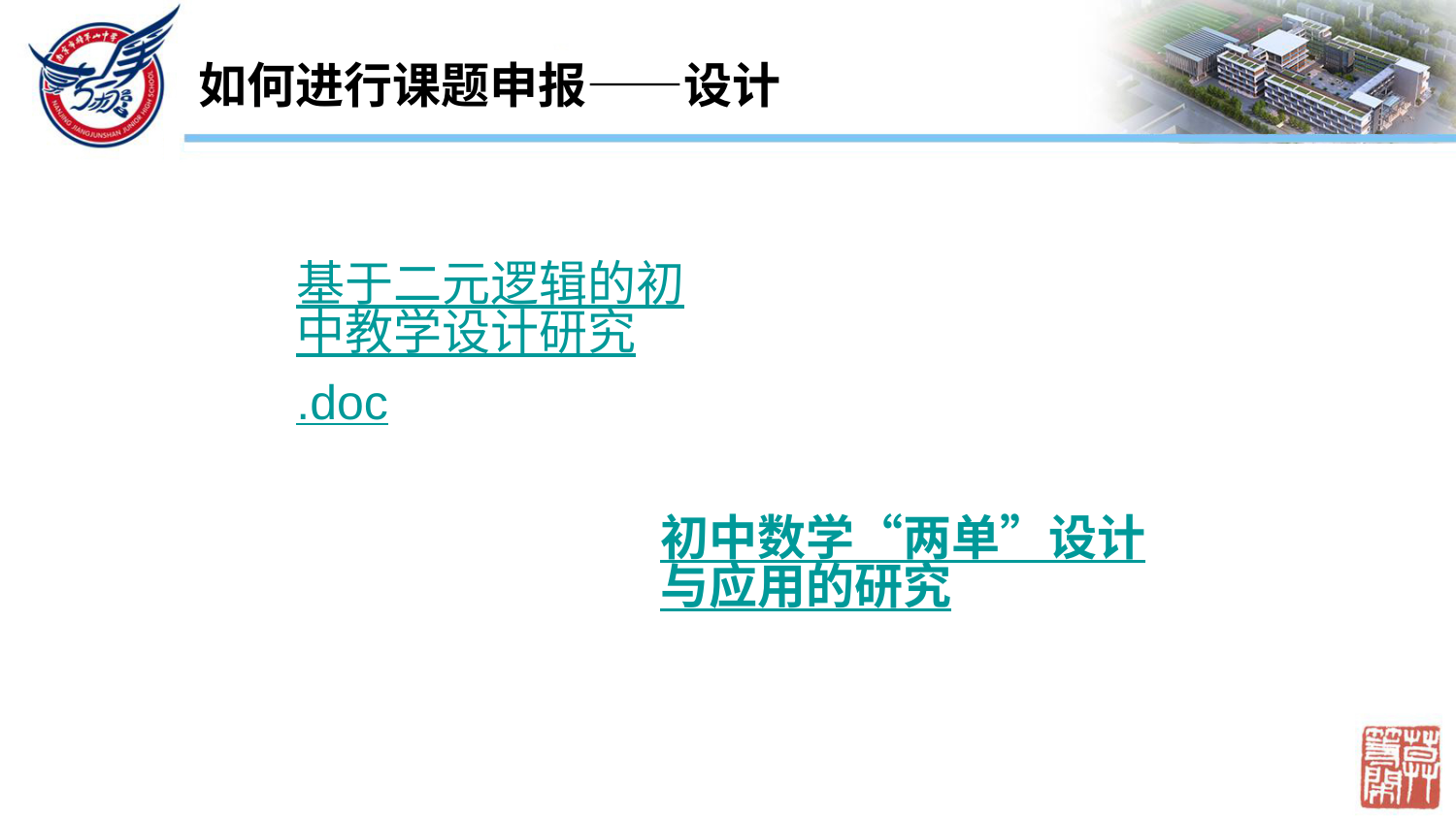

如何进行课题申报——设计
基于二元逻辑的初中教学设计研究.doc
初中数学“两单”设计与应用的研究